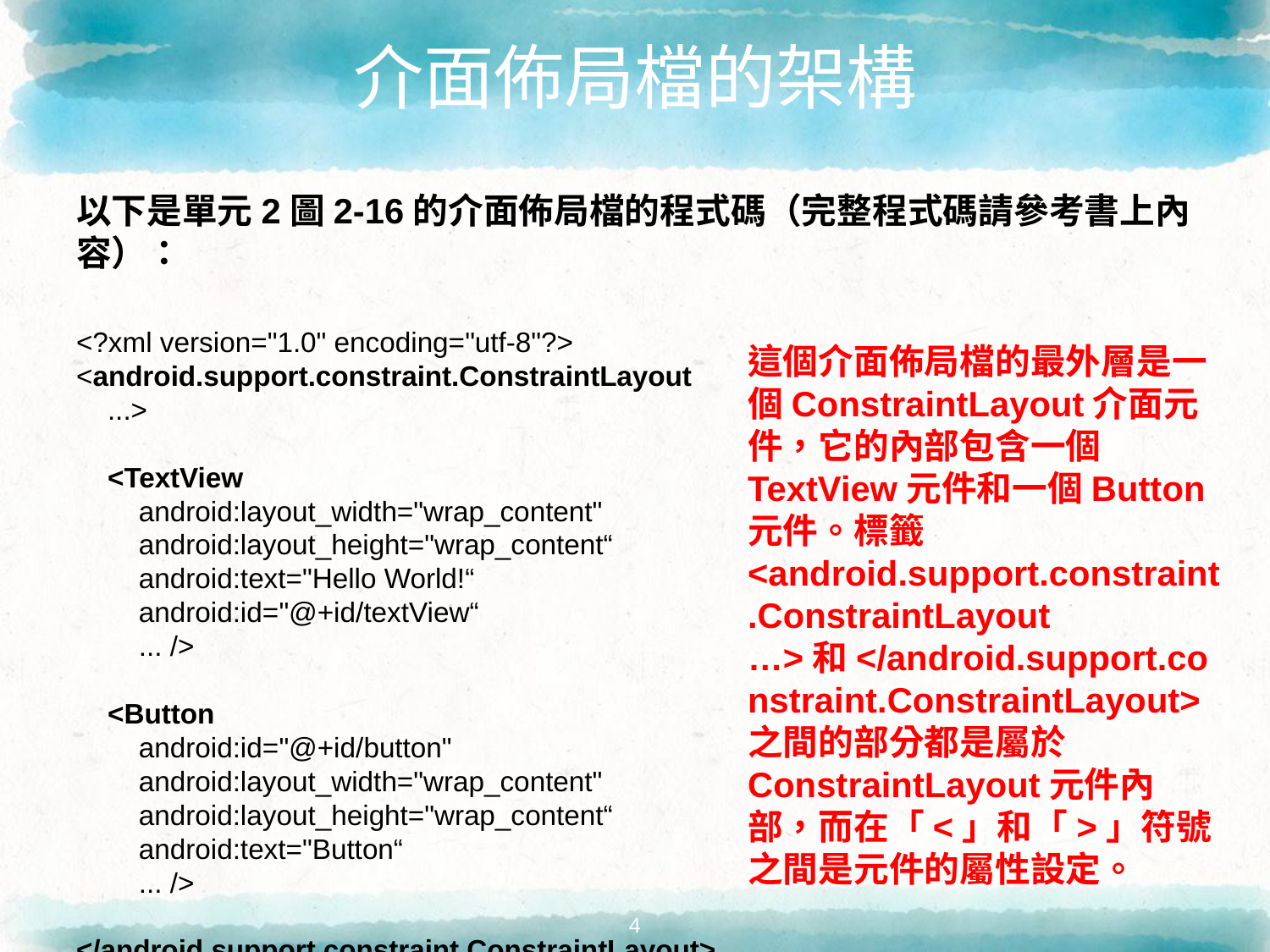

# 介面佈局檔的架構
以下是單元2圖2-16的介面佈局檔的程式碼（完整程式碼請參考書上內容）：

<?xml version="1.0" encoding="utf-8"?>
<android.support.constraint.ConstraintLayout
    ...>

    <TextView
        android:layout_width="wrap_content"
        android:layout_height="wrap_content“
        android:text="Hello World!“
        android:id="@+id/textView“
        ... />

    <Button
        android:id="@+id/button"
        android:layout_width="wrap_content"
        android:layout_height="wrap_content“
        android:text="Button“
        ... />

</android.support.constraint.ConstraintLayout>
這個介面佈局檔的最外層是一個ConstraintLayout介面元件，它的內部包含一個TextView元件和一個Button元件。標籤<android.support.constraint.ConstraintLayout …>和</android.support.constraint.ConstraintLayout>之間的部分都是屬於ConstraintLayout元件內部，而在「<」和「>」符號之間是元件的屬性設定。
4